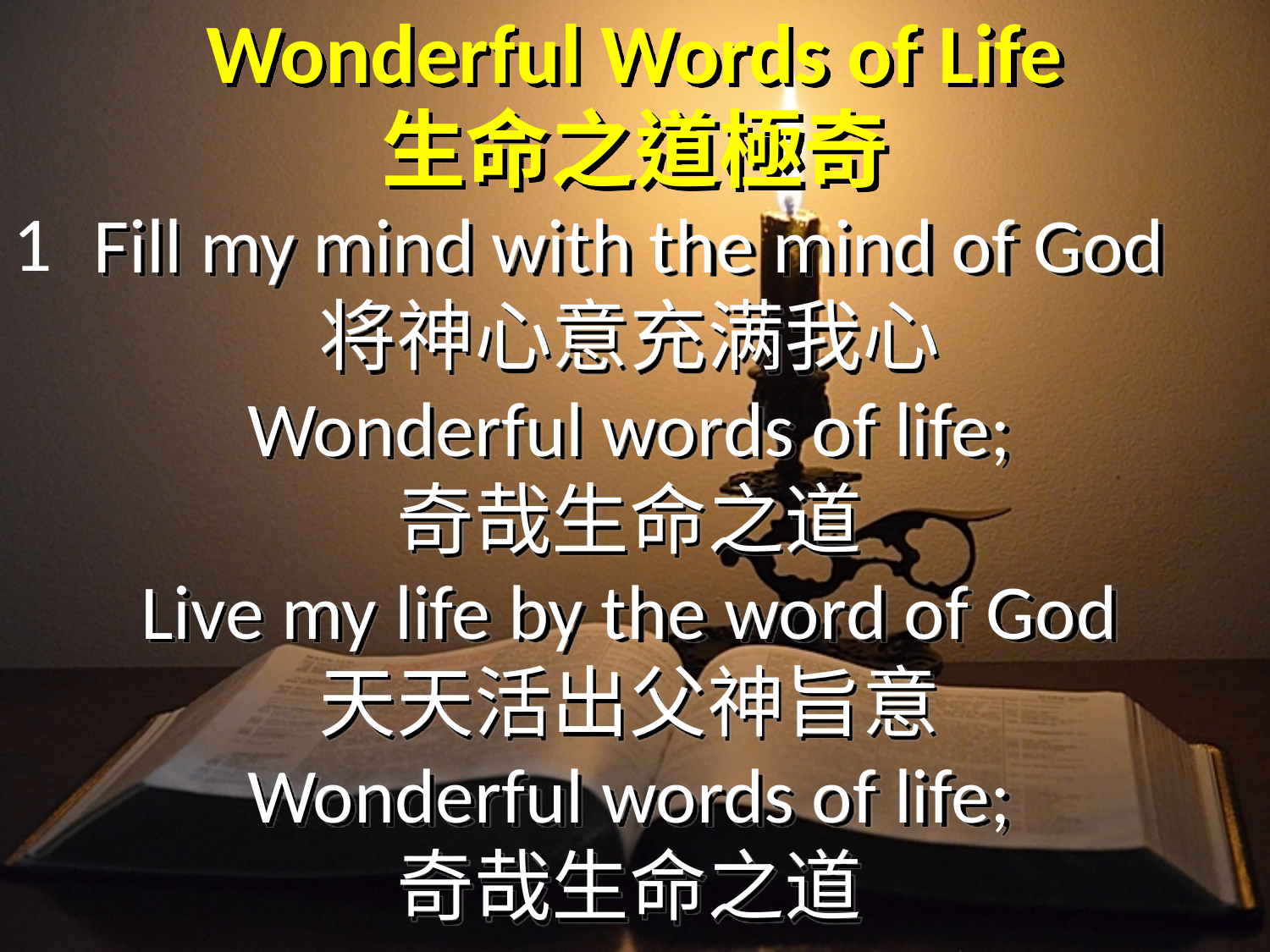

# Wonderful Words of Life 生命之道極奇
1
Fill my mind with the mind of God
将神心意充满我心
Wonderful words of life;
奇哉生命之道
Live my life by the word of God
天天活出父神旨意
Wonderful words of life;
奇哉生命之道